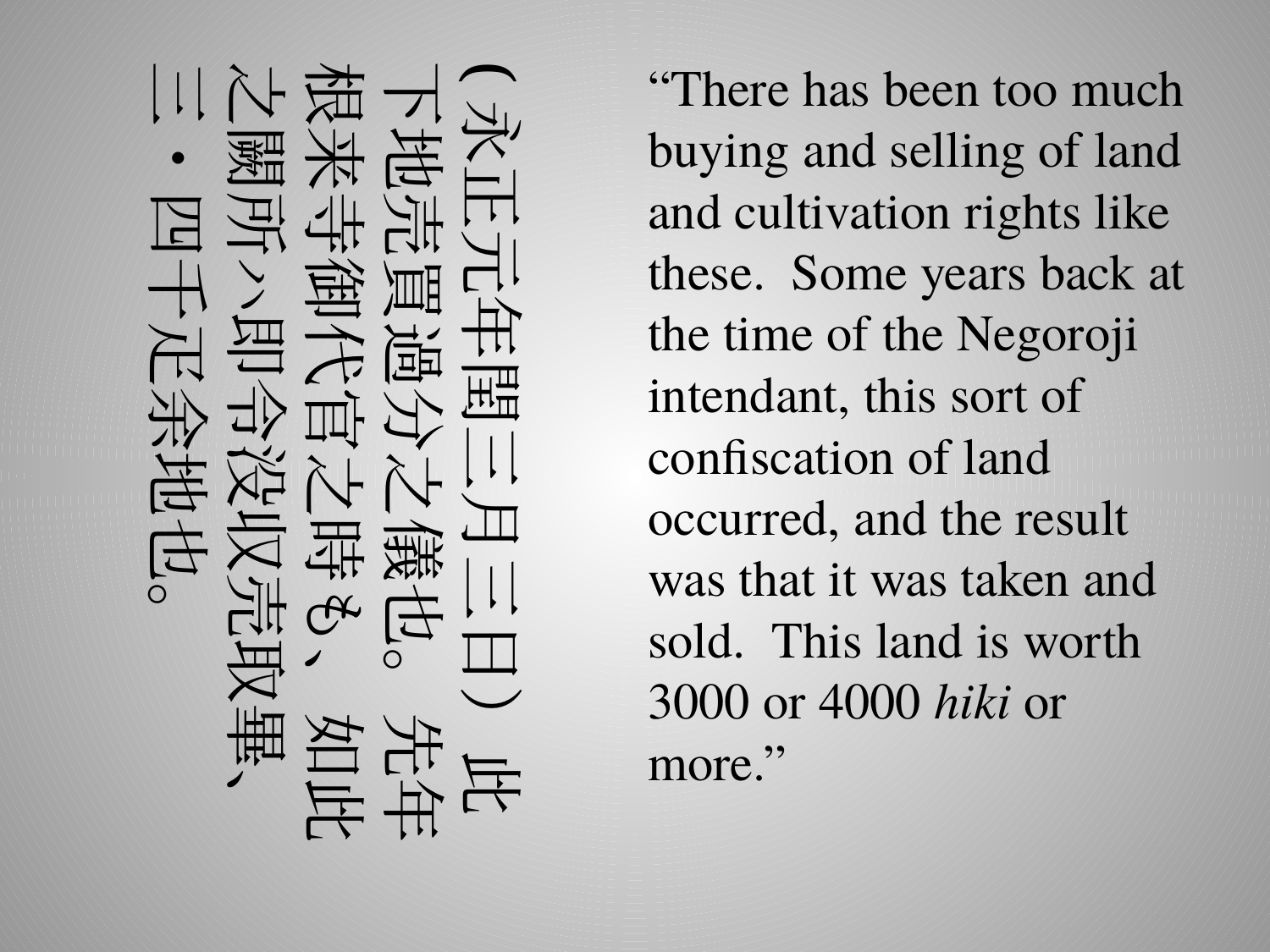

(永正元年閏三月三日）此下地売買過分之儀也。先年根来寺御代官之時も、如此之闕所ハ即令没収売取畢、三・四千疋余地也。

“There has been too much buying and selling of land and cultivation rights like these.  Some years back at the time of the Negoroji intendant, this sort of confiscation of land occurred, and the result was that it was taken and sold.  This land is worth 3000 or 4000 hiki or more.”